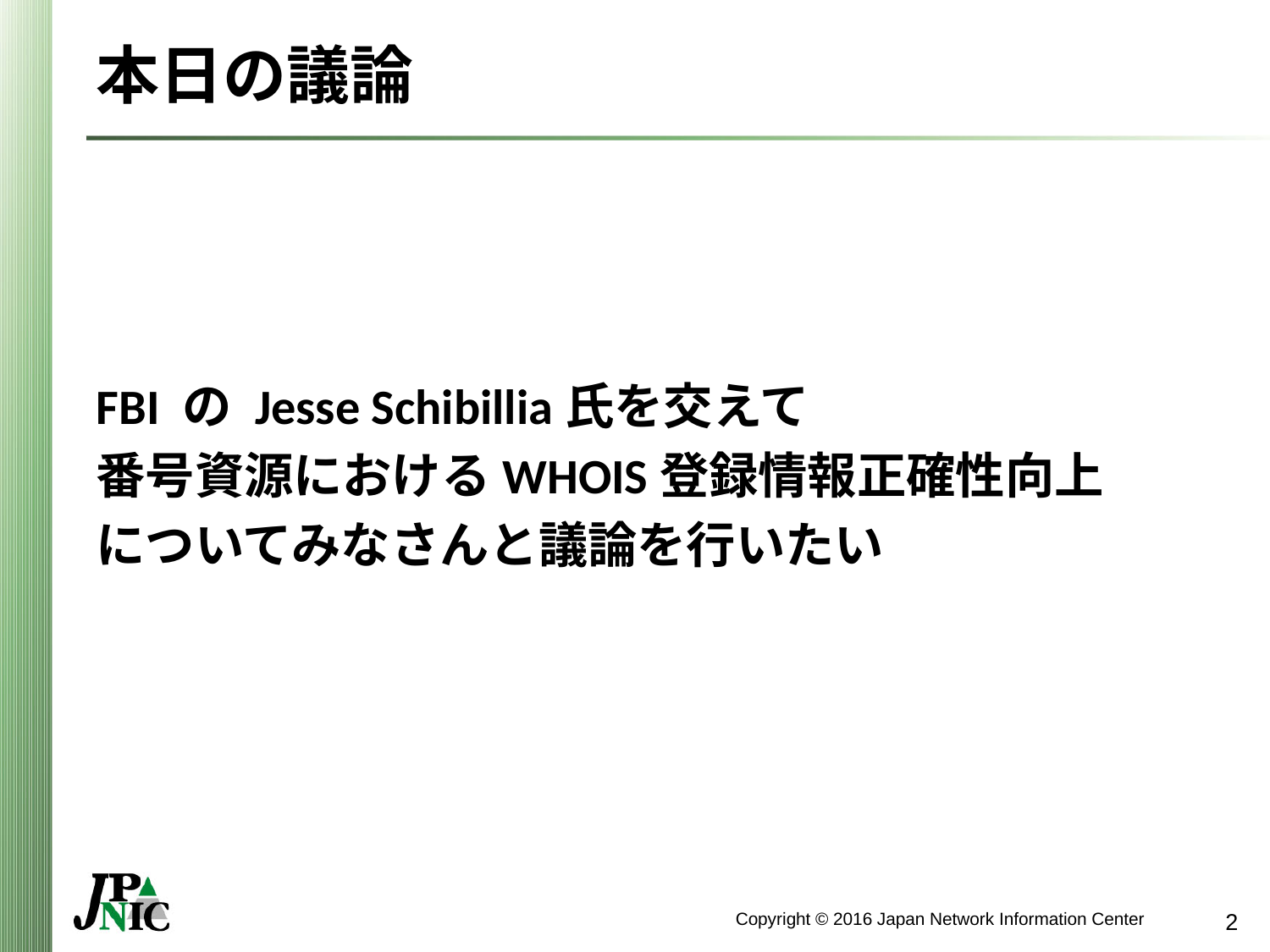

# 本日の議論

FBI の Jesse Schibillia氏を交えて
番号資源におけるWHOIS登録情報正確性向上
についてみなさんと議論を行いたい
2